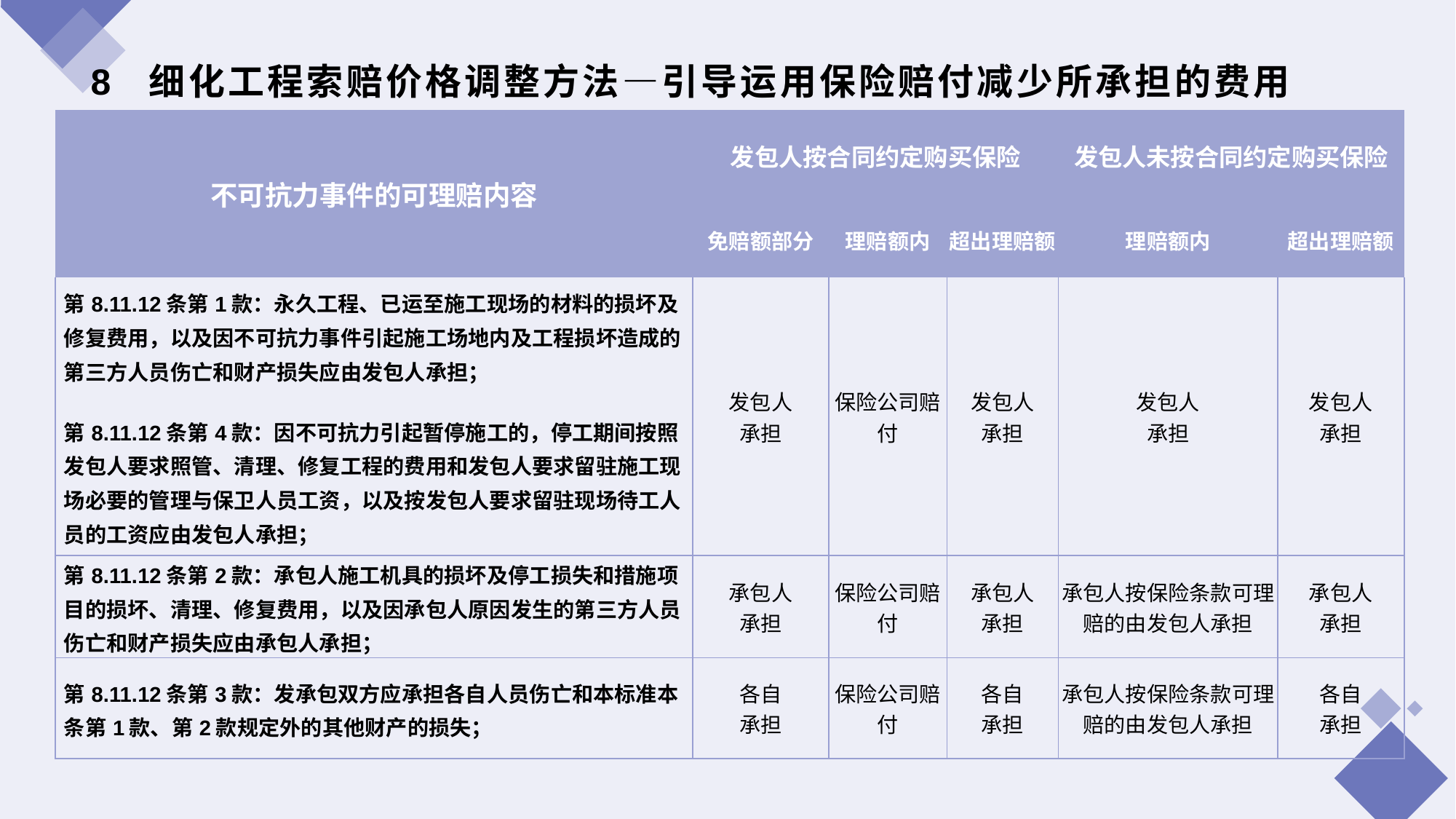

# 8  细化工程索赔价格调整方法—引导运用保险赔付减少所承担的费用
| 不可抗力事件的可理赔内容 | 发包人按合同约定购买保险 |  |  | 发包人未按合同约定购买保险 |  |
| --- | --- | --- | --- | --- | --- |
|  | 免赔额部分 | 理赔额内 | 超出理赔额 | 理赔额内 | 超出理赔额 |
| 第8.11.12条第1款：永久工程、已运至施工现场的材料的损坏及修复费用，以及因不可抗力事件引起施工场地内及工程损坏造成的第三方人员伤亡和财产损失应由发包人承担； 第8.11.12条第4款：因不可抗力引起暂停施工的，停工期间按照发包人要求照管、清理、修复工程的费用和发包人要求留驻施工现场必要的管理与保卫人员工资，以及按发包人要求留驻现场待工人员的工资应由发包人承担； | 发包人 承担 | 保险公司赔付 | 发包人 承担 | 发包人 承担 | 发包人 承担 |
| 第8.11.12条第2款：承包人施工机具的损坏及停工损失和措施项目的损坏、清理、修复费用，以及因承包人原因发生的第三方人员伤亡和财产损失应由承包人承担； | 承包人 承担 | 保险公司赔付 | 承包人 承担 | 承包人按保险条款可理赔的由发包人承担 | 承包人 承担 |
| 第8.11.12条第3款：发承包双方应承担各自人员伤亡和本标准本条第1款、第2款规定外的其他财产的损失； | 各自 承担 | 保险公司赔付 | 各自 承担 | 承包人按保险条款可理赔的由发包人承担 | 各自 承担 |